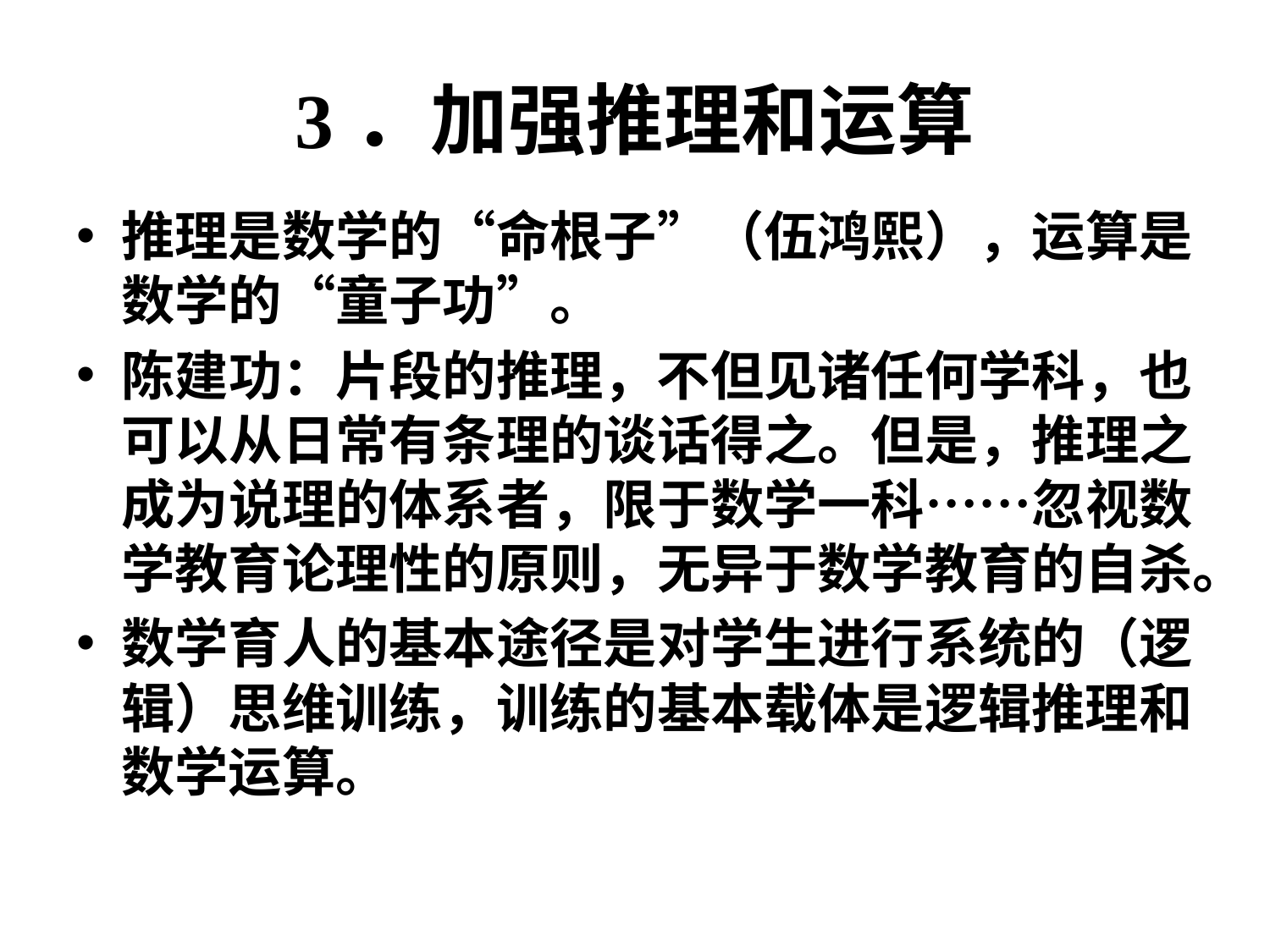

# 3．加强推理和运算
推理是数学的“命根子”（伍鸿熙），运算是数学的“童子功”。
陈建功：片段的推理，不但见诸任何学科，也可以从日常有条理的谈话得之。但是，推理之成为说理的体系者，限于数学一科……忽视数学教育论理性的原则，无异于数学教育的自杀。
数学育人的基本途径是对学生进行系统的（逻辑）思维训练，训练的基本载体是逻辑推理和数学运算。